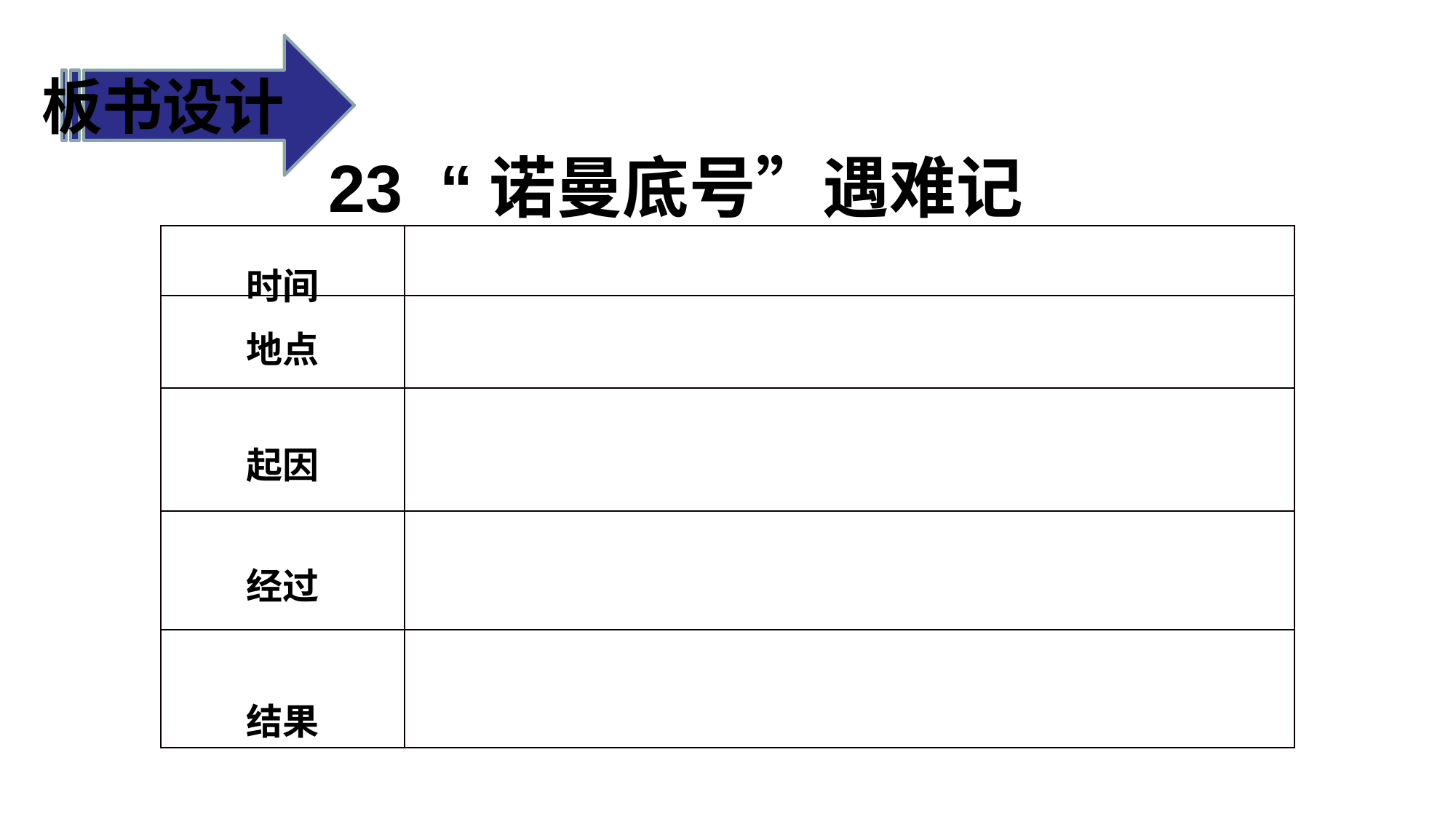

板书设计
23  “诺曼底号”遇难记

| 时间 |  |
| --- | --- |
| 地点 |  |
| 起因 |  |
| 经过 |  |
| 结果 |  |